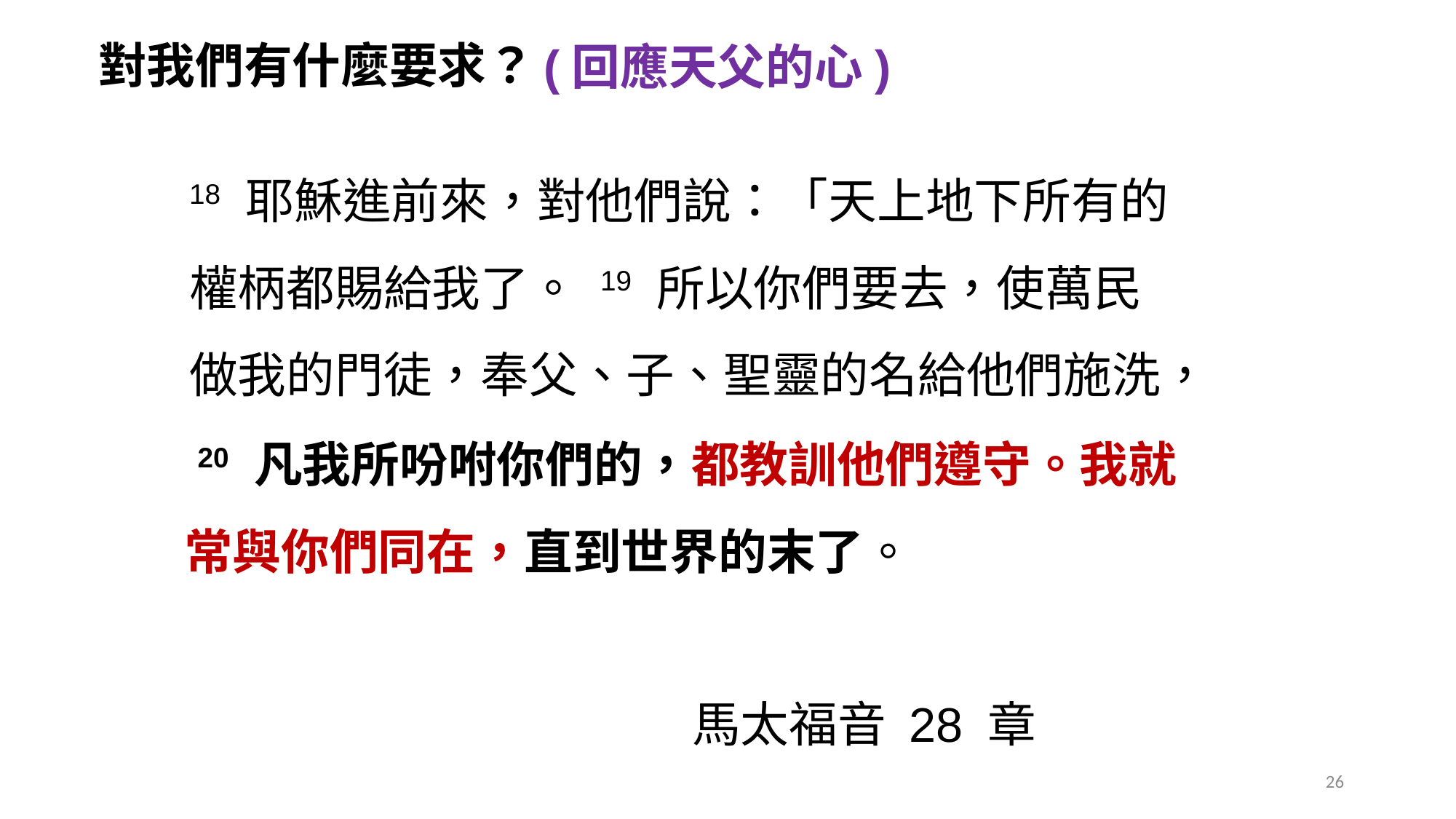

對我們有什麼要求？

(回應天父的心)
18 耶穌進前來，對他們說：「天上地下所有的權柄都賜給我了。 19 所以你們要去，使萬民做我的門徒，奉父、子、聖靈的名給他們施洗，

                                             馬太福音 28 章

 20 凡我所吩咐你們的，都教訓他們遵守。我就常與你們同在，直到世界的末了。
26